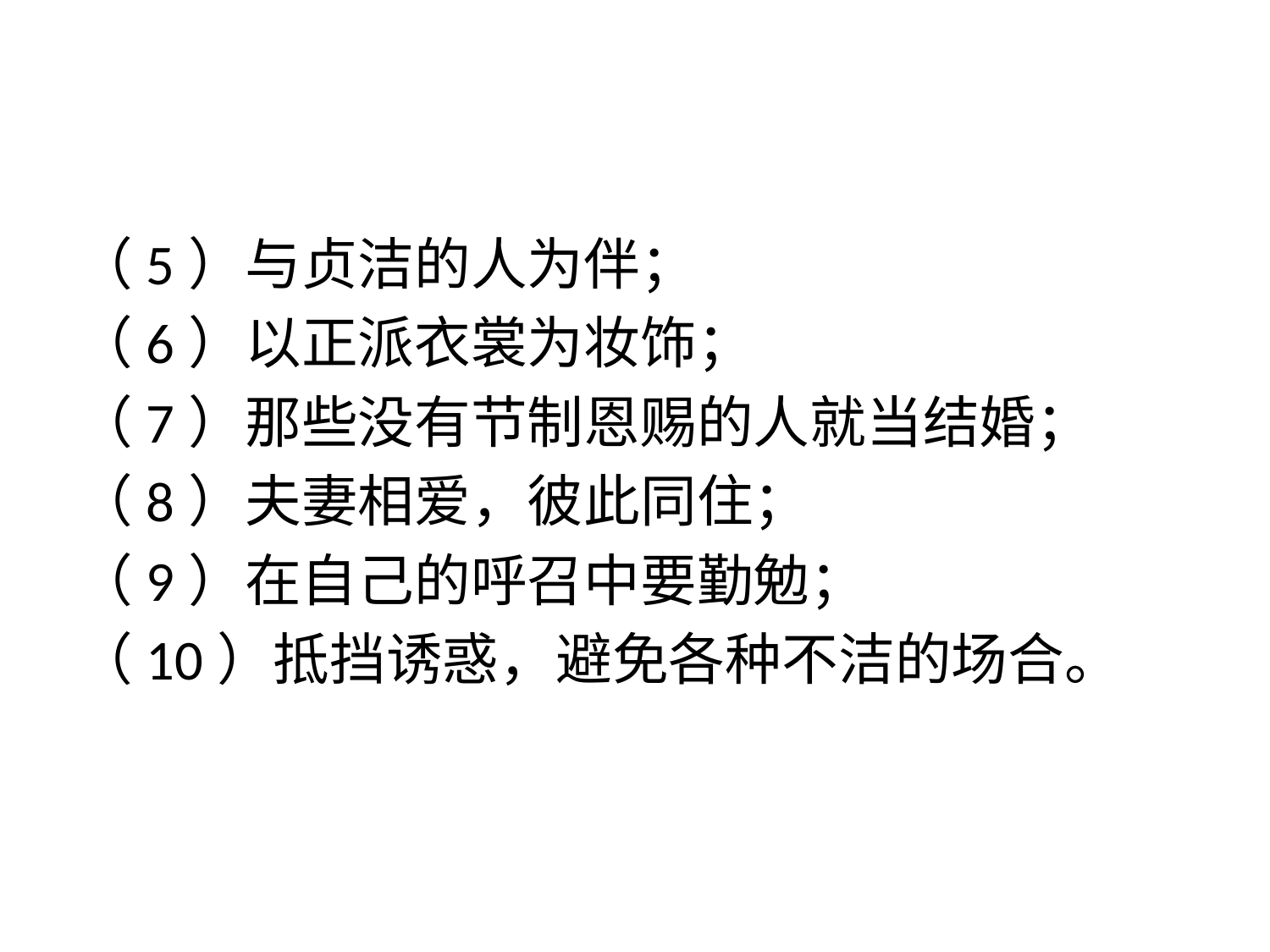

#
（5）与贞洁的人为伴；
（6）以正派衣裳为妆饰；
（7）那些没有节制恩赐的人就当结婚；
（8）夫妻相爱，彼此同住；
（9）在自己的呼召中要勤勉；
（10）抵挡诱惑，避免各种不洁的场合。